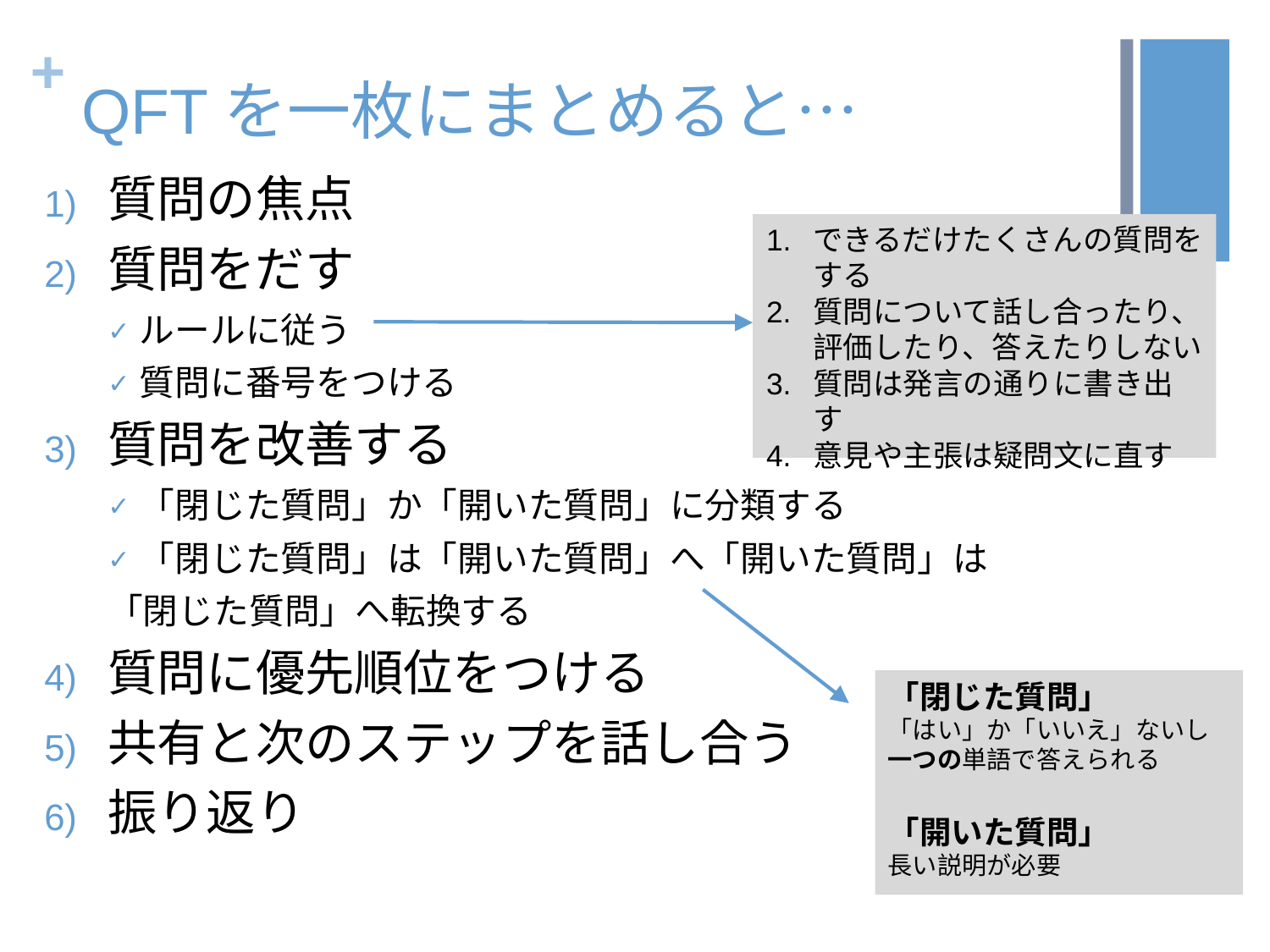

# QFTを一枚にまとめると…
質問の焦点
質問をだす
ルールに従う
質問に番号をつける
質問を改善する
「閉じた質問」か「開いた質問」に分類する
「閉じた質問」は「開いた質問」へ「開いた質問」は
「閉じた質問」へ転換する
質問に優先順位をつける
共有と次のステップを話し合う
振り返り
できるだけたくさんの質問をする
質問について話し合ったり、評価したり、答えたりしない
質問は発言の通りに書き出す
意見や主張は疑問文に直す
「閉じた質問」
「はい」か「いいえ」ないし一つの単語で答えられる

「開いた質問」
長い説明が必要